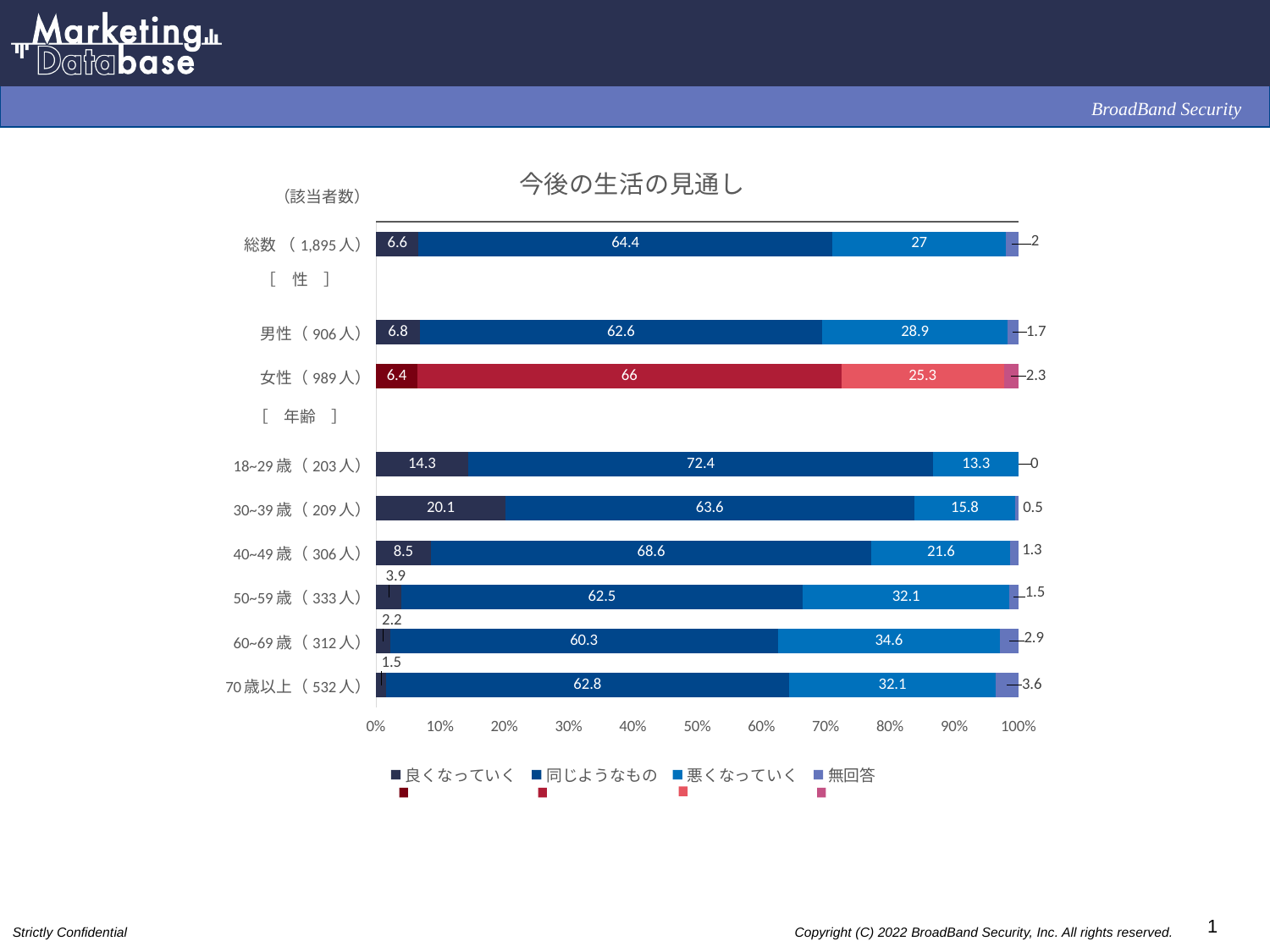

### Chart: 今後の生活の見通し

| Category | 良くなっていく | 同じようなもの | 悪くなっていく | 無回答 |
|---|---|---|---|---|
| 総数 （1,895人） | 6.6 | 64.4 | 27.0 | 2.0 |
|  | None | None | None | None |
| 男性（906人） | 6.8 | 62.6 | 28.9 | 1.7 |
| 女性（989人） | 6.4 | 66.0 | 25.3 | 2.3 |
|  | None | None | None | None |
| 18~29歳（203人） | 14.3 | 72.4 | 13.3 | 0.0 |
| 30~39歳（209人） | 20.1 | 63.6 | 15.8 | 0.5 |
| 40~49歳（306人） | 8.5 | 68.6 | 21.6 | 1.3 |
| 50~59歳（333人） | 3.9 | 62.5 | 32.1 | 1.5 |
| 60~69歳（312人） | 2.2 | 60.3 | 34.6 | 2.9 |
| 70歳以上（532人） | 1.5 | 62.8 | 32.1 | 3.6 |